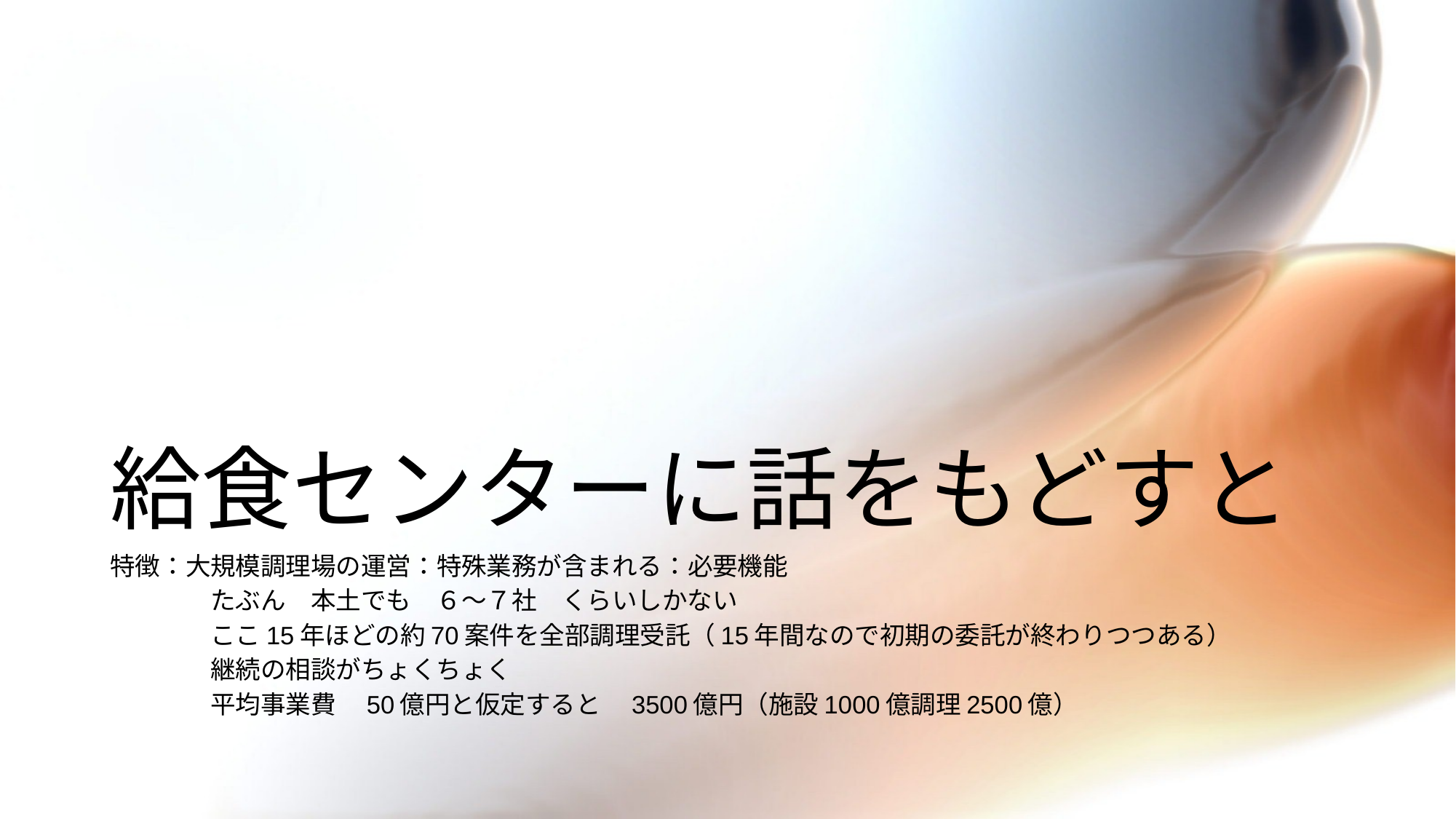

# 給食センターに話をもどすと
特徴：大規模調理場の運営：特殊業務が含まれる：必要機能
		たぶん　本土でも　６～７社　くらいしかない
		ここ15年ほどの約70案件を全部調理受託（15年間なので初期の委託が終わりつつある）
					継続の相談がちょくちょく
		平均事業費　50億円と仮定すると　3500億円（施設1000億調理2500億）